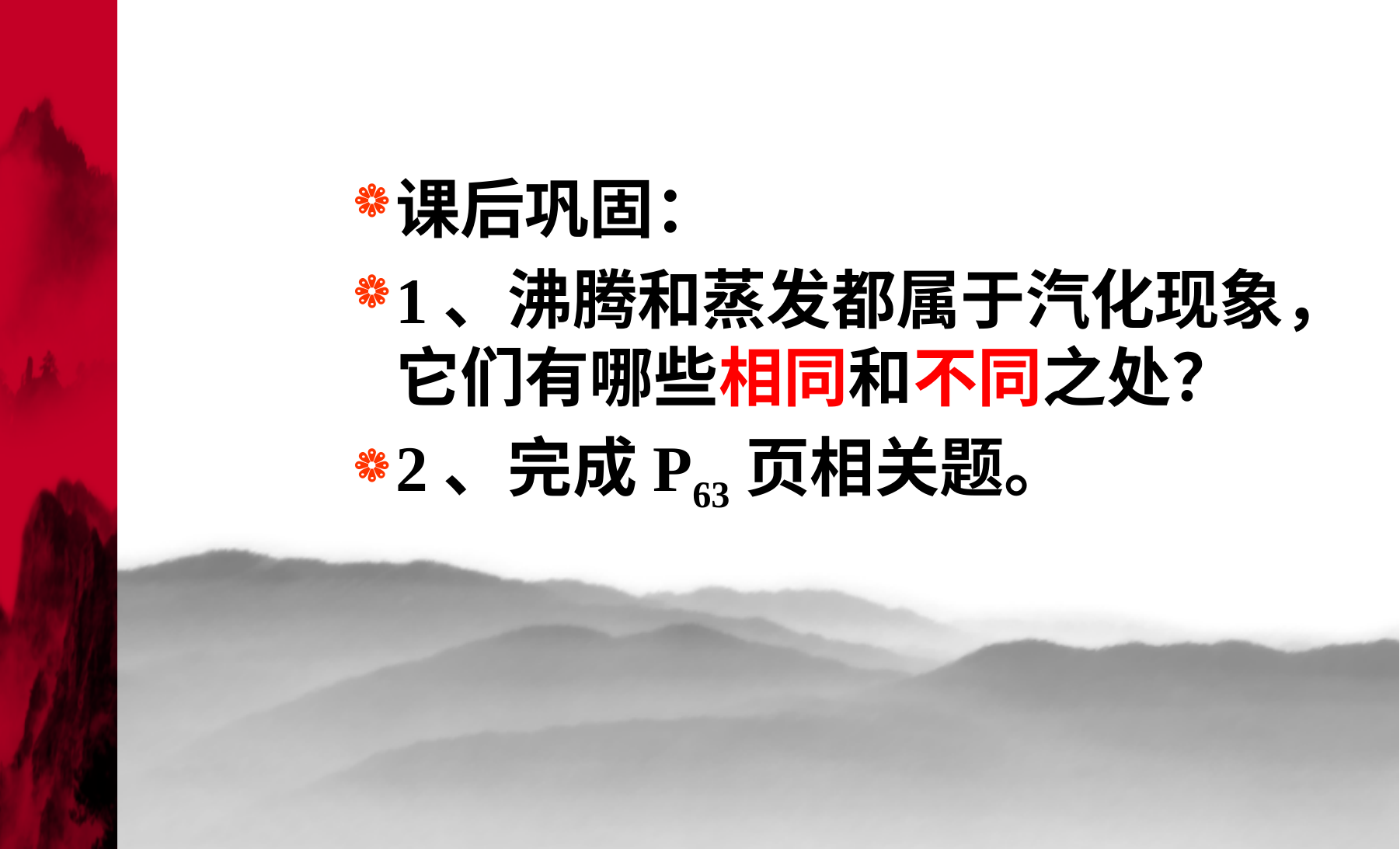

课后巩固：
1、沸腾和蒸发都属于汽化现象，它们有哪些相同和不同之处？
2、完成P63页相关题。